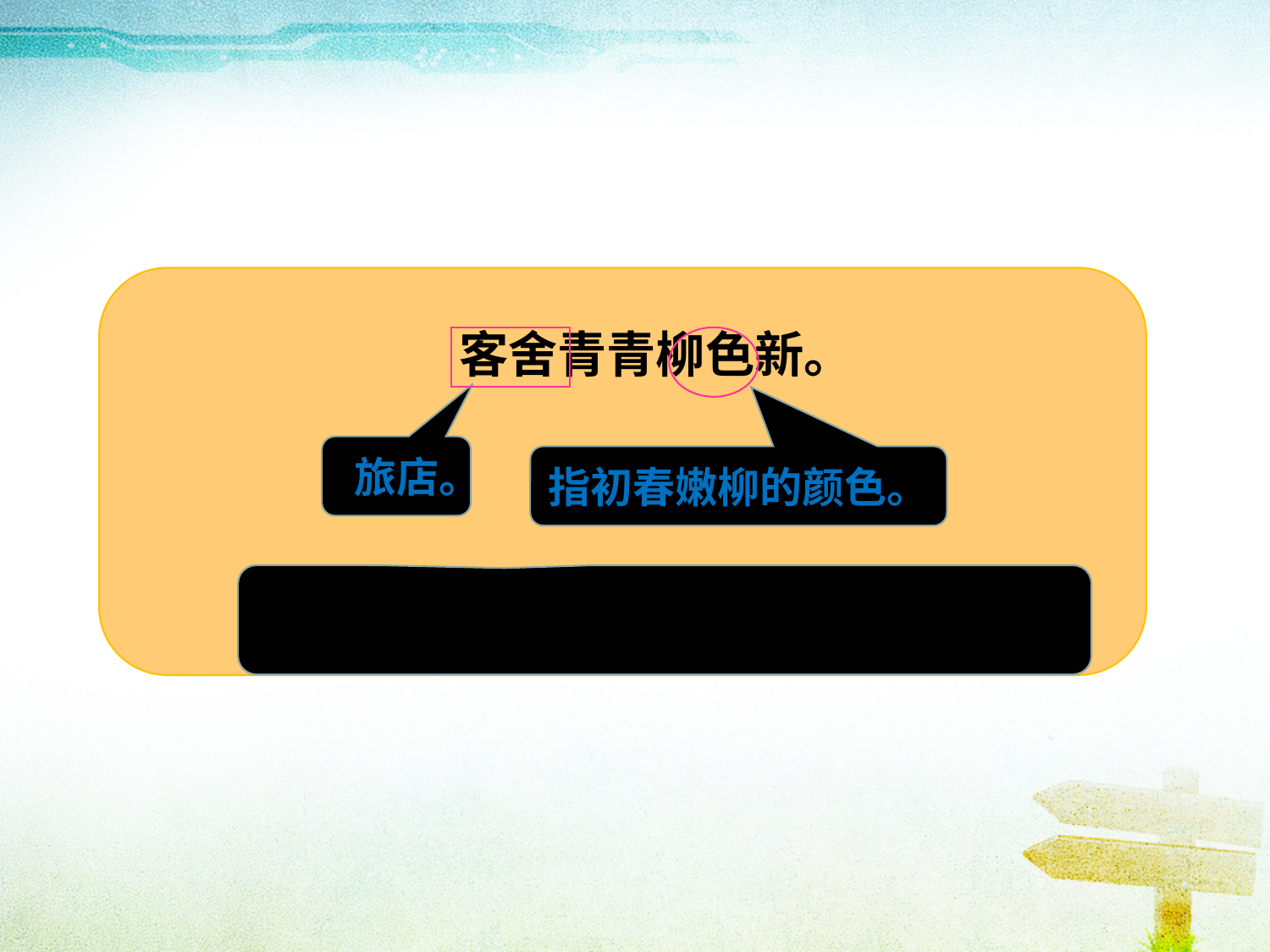

客舍青青柳色新。

旅店。
指初春嫩柳的颜色。
句意：青砖绿瓦的旅店和周围的柳树都显得格外清新明朗 。